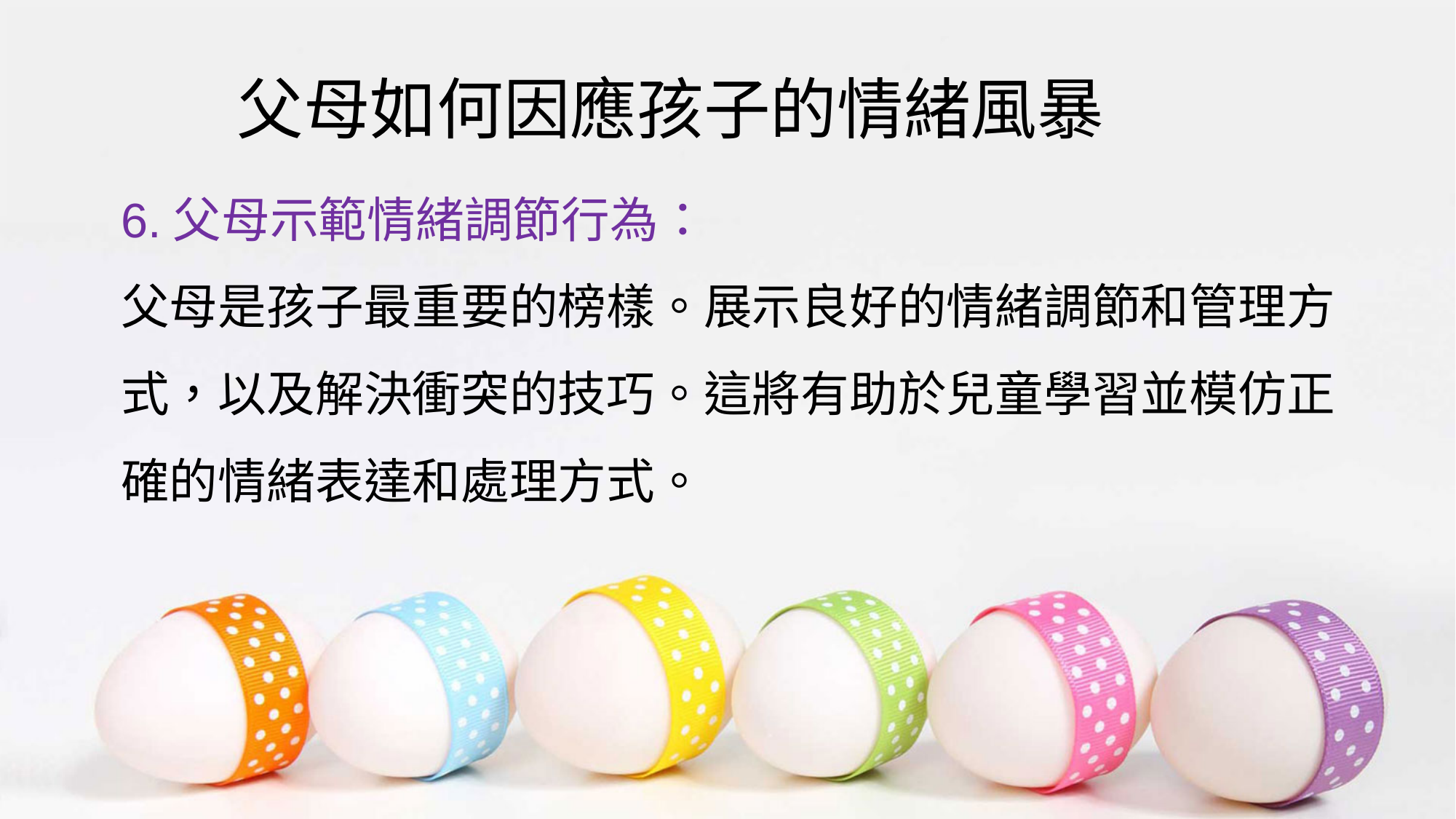

父母如何因應孩子的情緒風暴
6.父母示範情緒調節行為：
父母是孩子最重要的榜樣。展示良好的情緒調節和管理方式，以及解決衝突的技巧。這將有助於兒童學習並模仿正確的情緒表達和處理方式。